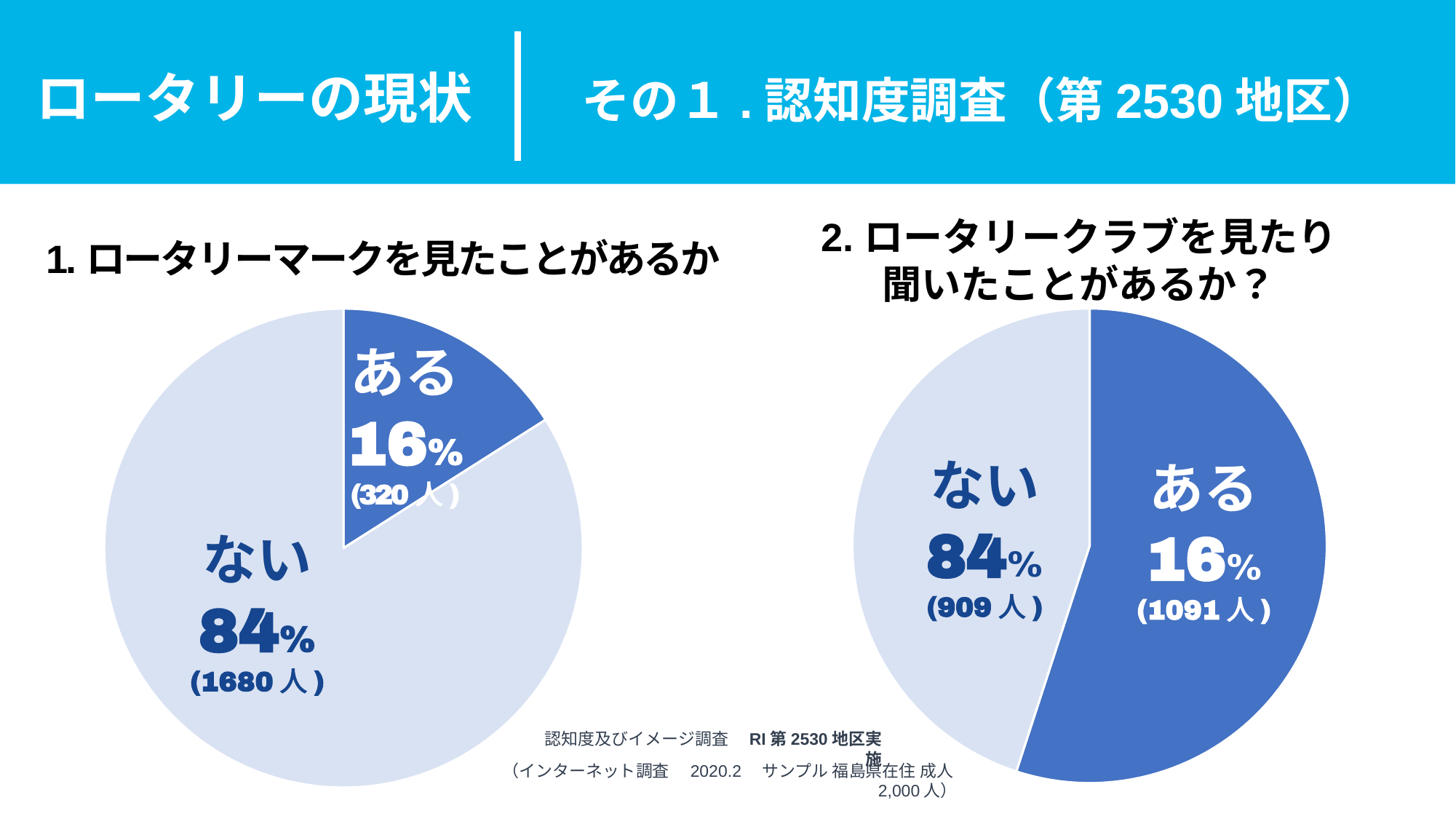

# ロータリーの現状　　その１.認知度調査（第2530地区）
2.ロータリークラブを見たり
聞いたことがあるか？
1.ロータリーマークを見たことがあるか

### Chart

| Category | 列1 |
|---|---|
| ある | 16.0 |
|  | None |
|  | None |
|  | None |
|  | None |
| ない | 84.0 |

### Chart

| Category | 列1 |
|---|---|
| ある | 55.0 |
|  | None |
|  | None |
|  | None |
|  | None |
| ない | 45.0 |
ある
16%
(320人)
ない
84%
(909人)
ある
16%
(1091人)
ない
84%
(1680人)
認知度及びイメージ調査　RI第2530地区実施
（インターネット調査　2020.2　サンプル 福島県在住 成人2,000人）